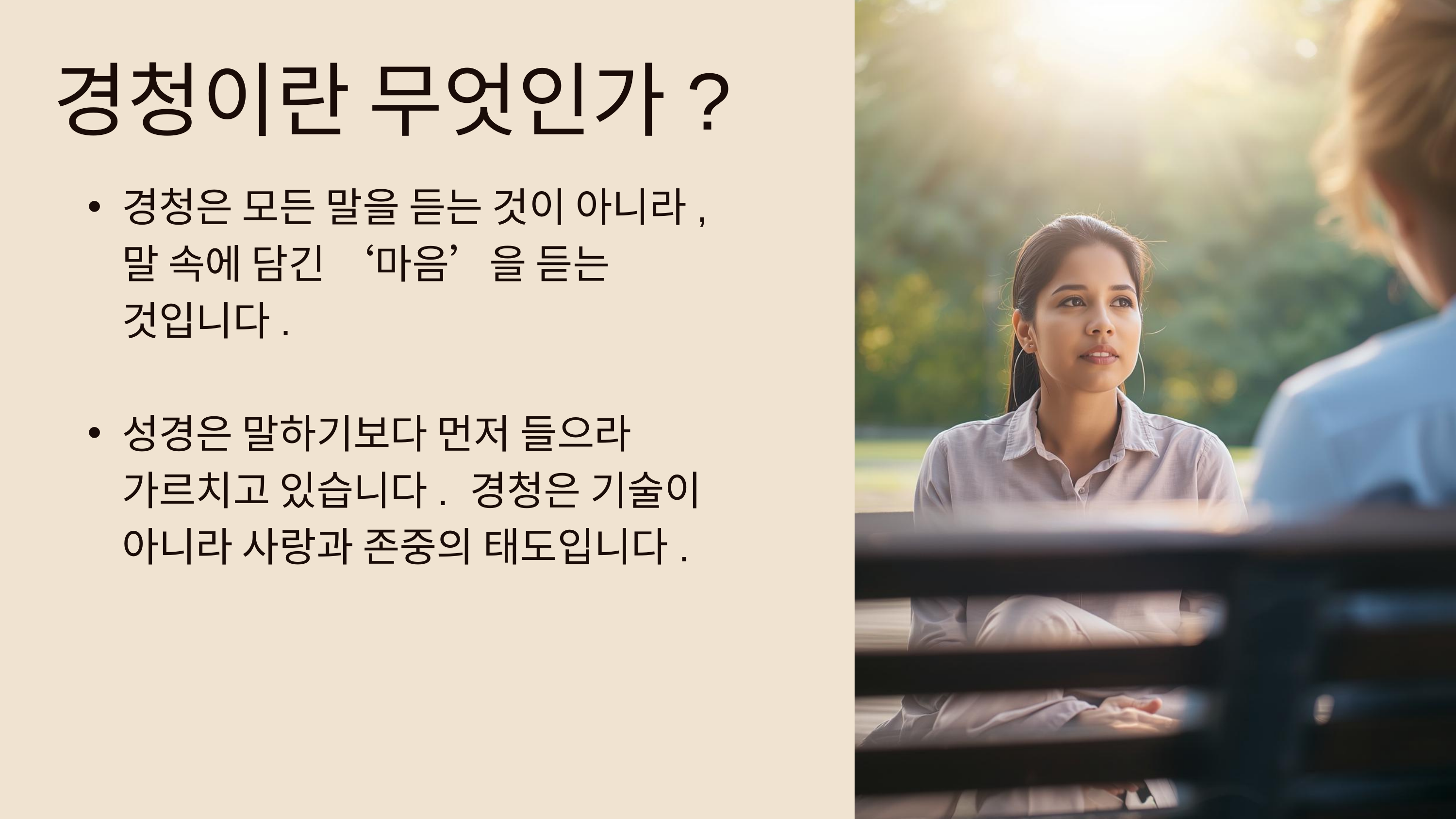

경청이란 무엇인가?
경청은 모든 말을 듣는 것이 아니라, 말 속에 담긴 ‘마음’을 듣는 것입니다.

성경은 말하기보다 먼저 들으라 가르치고 있습니다. 경청은 기술이 아니라 사랑과 존중의 태도입니다.